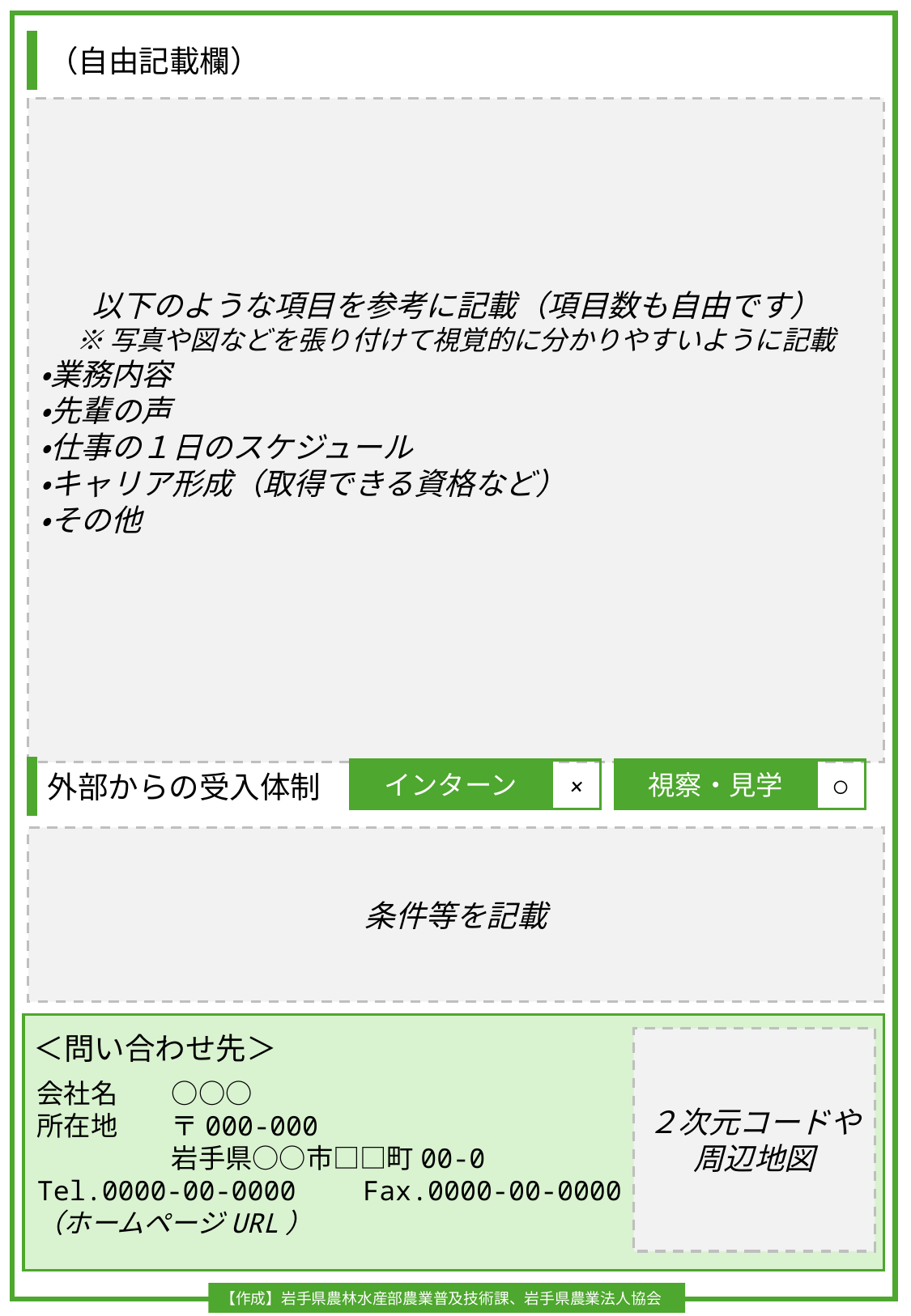

（自由記載欄）

以下のような項目を参考に記載（項目数も自由です）
※写真や図などを張り付けて視覚的に分かりやすいように記載
・業務内容
・先輩の声
・仕事の１日のスケジュール
・キャリア形成（取得できる資格など）
・その他

外部からの受入体制

視察・見学
インターン
×
○
条件等を記載
＜問い合わせ先＞

２次元コードや
周辺地図
会社名　　○○○
所在地　　〒000-000
　　　　　岩手県○○市□□町00-0
Tel.0000-00-0000　　Fax.0000-00-0000
（ホームページURL）
【作成】岩手県農林水産部農業普及技術課、岩手県農業法人協会